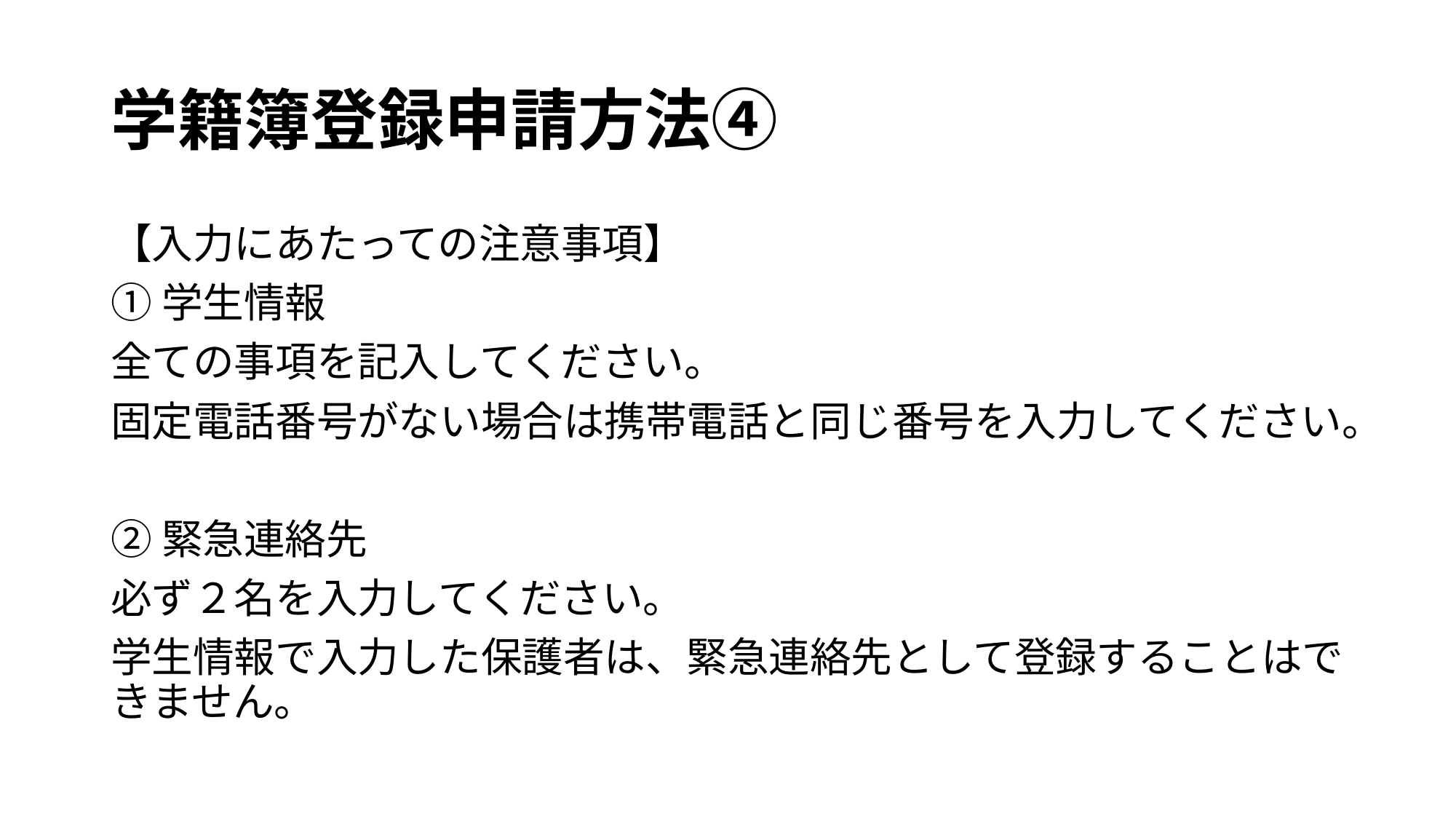

# 学籍簿登録申請方法④
【入力にあたっての注意事項】
①学生情報
全ての事項を記入してください。
固定電話番号がない場合は携帯電話と同じ番号を入力してください。

②緊急連絡先
必ず２名を入力してください。
学生情報で入力した保護者は、緊急連絡先として登録することはできません。